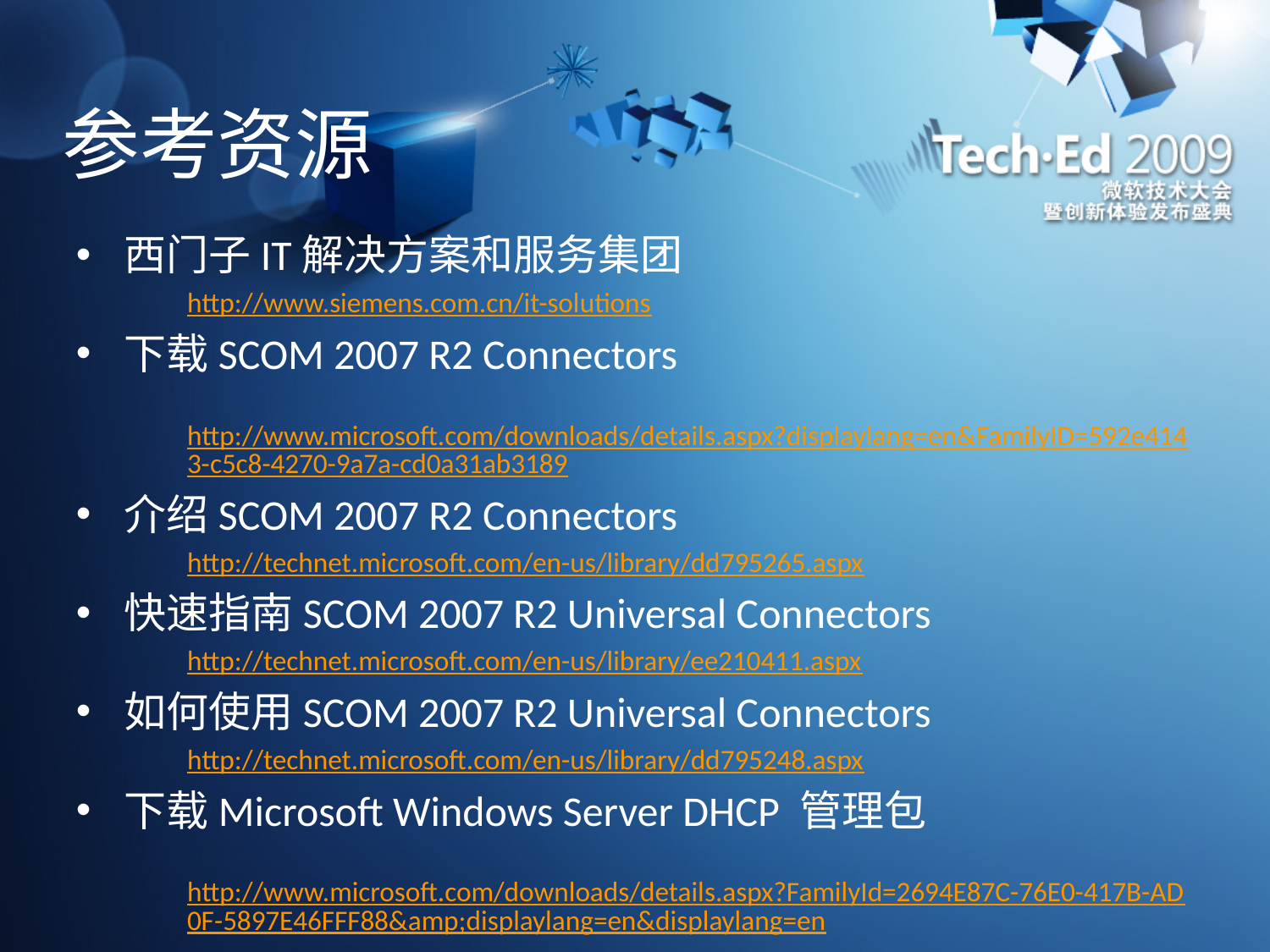

# 参考资源
西门子IT解决方案和服务集团
	http://www.siemens.com.cn/it-solutions
下载SCOM 2007 R2 Connectors
	http://www.microsoft.com/downloads/details.aspx?displaylang=en&FamilyID=592e4143-c5c8-4270-9a7a-cd0a31ab3189
介绍SCOM 2007 R2 Connectors
	http://technet.microsoft.com/en-us/library/dd795265.aspx
快速指南SCOM 2007 R2 Universal Connectors
	http://technet.microsoft.com/en-us/library/ee210411.aspx
如何使用SCOM 2007 R2 Universal Connectors
	http://technet.microsoft.com/en-us/library/dd795248.aspx
下载Microsoft Windows Server DHCP 管理包
	http://www.microsoft.com/downloads/details.aspx?FamilyId=2694E87C-76E0-417B-AD0F-5897E46FFF88&amp;displaylang=en&displaylang=en